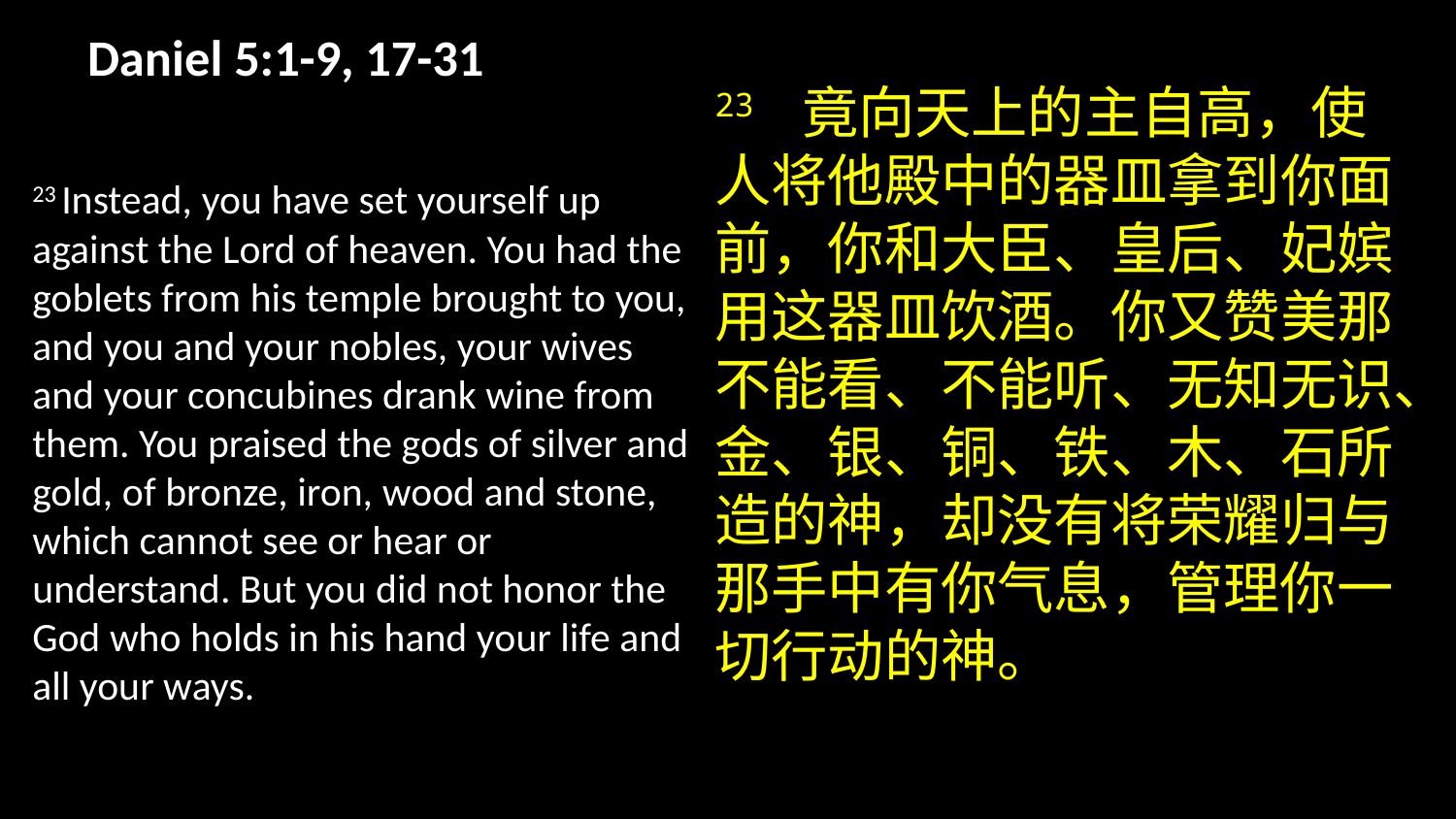

# Daniel 5:1-9, 17-31
23 竟向天上的主自高，使人将他殿中的器皿拿到你面前，你和大臣、皇后、妃嫔用这器皿饮酒。你又赞美那不能看、不能听、无知无识、金、银、铜、铁、木、石所造的神，却没有将荣耀归与那手中有你气息，管理你一切行动的神。
23 Instead, you have set yourself up against the Lord of heaven. You had the goblets from his temple brought to you, and you and your nobles, your wives and your concubines drank wine from them. You praised the gods of silver and gold, of bronze, iron, wood and stone, which cannot see or hear or understand. But you did not honor the God who holds in his hand your life and all your ways.